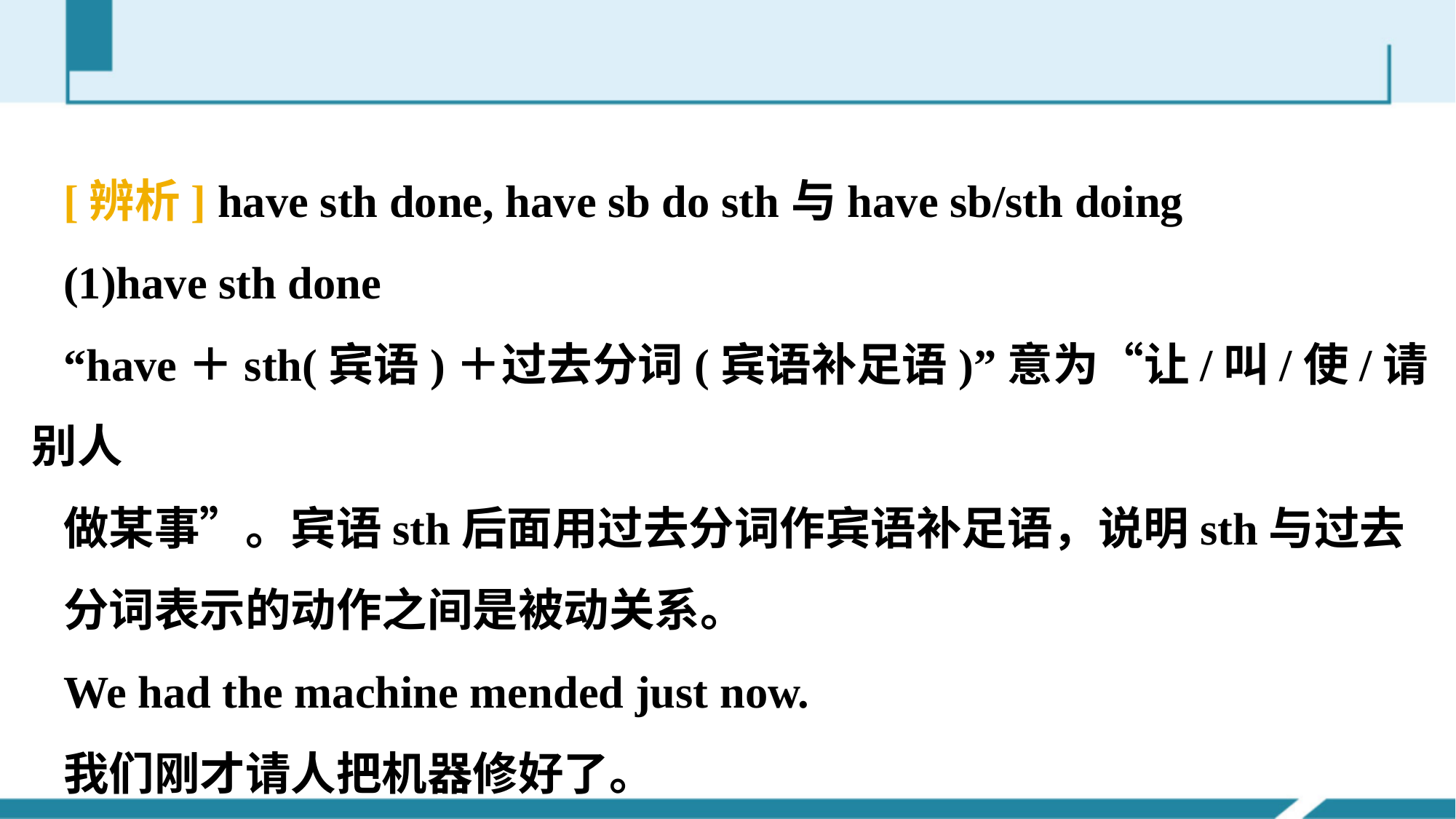

[辨析] have sth done, have sb do sth与have sb/sth doing
(1)have sth done
“have＋sth(宾语)＋过去分词(宾语补足语)”意为“让/叫/使/请别人
做某事”。宾语sth后面用过去分词作宾语补足语，说明sth与过去
分词表示的动作之间是被动关系。
We had the machine mended just now.
我们刚才请人把机器修好了。